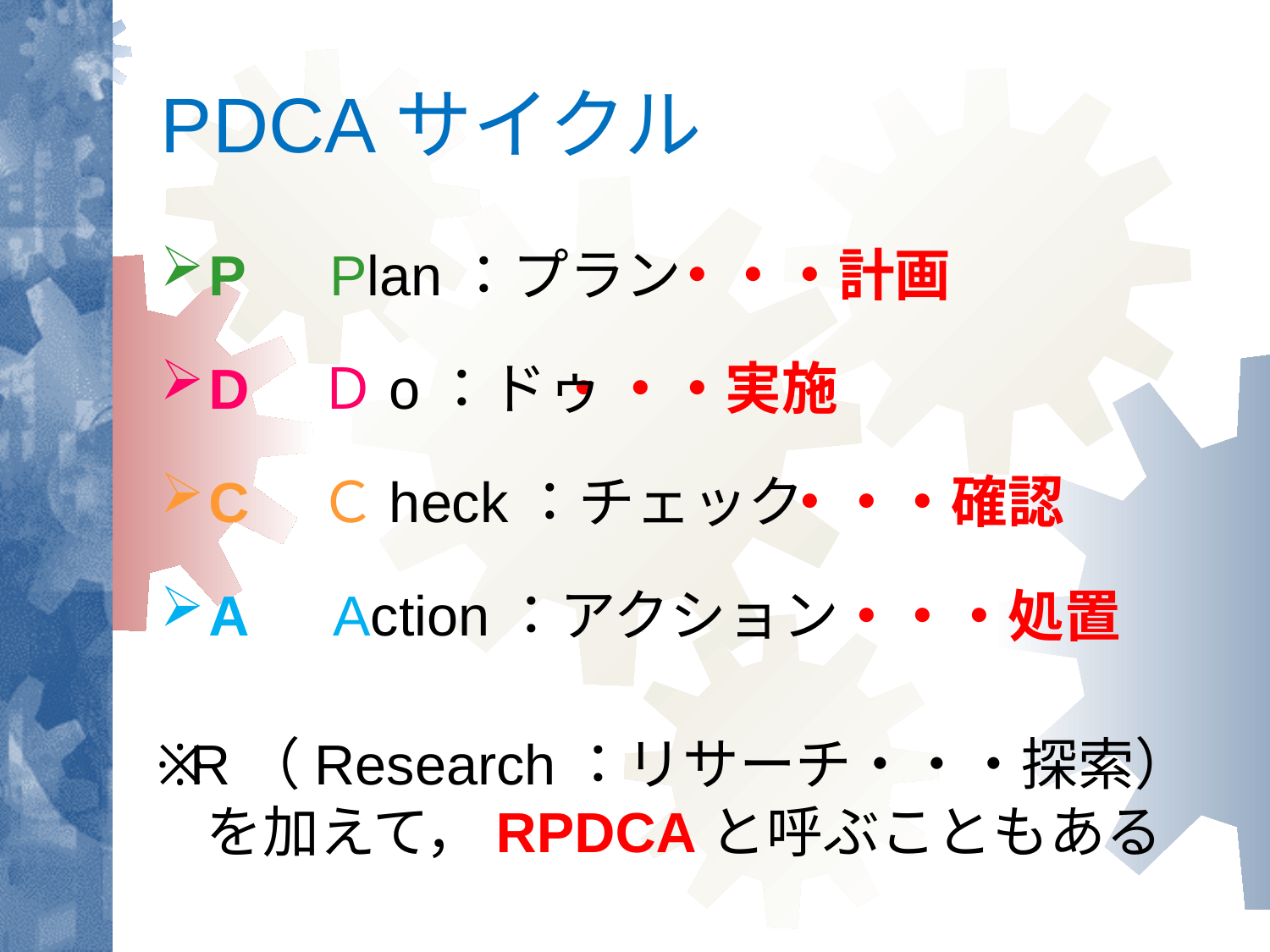

# PDCAサイクル
　　　　　　　　　・・・計画

　　　　　　　・・・実施

　　　　　　　　　　　・・・確認

　　　　　　　　　　　　・・・処置
P　Plan：プラン

D　Ｄo：ドゥ

C　Ｃheck：チェック

A　Action：アクション
※R（Research：リサーチ・・・探索）を加えて，RPDCAと呼ぶこともある